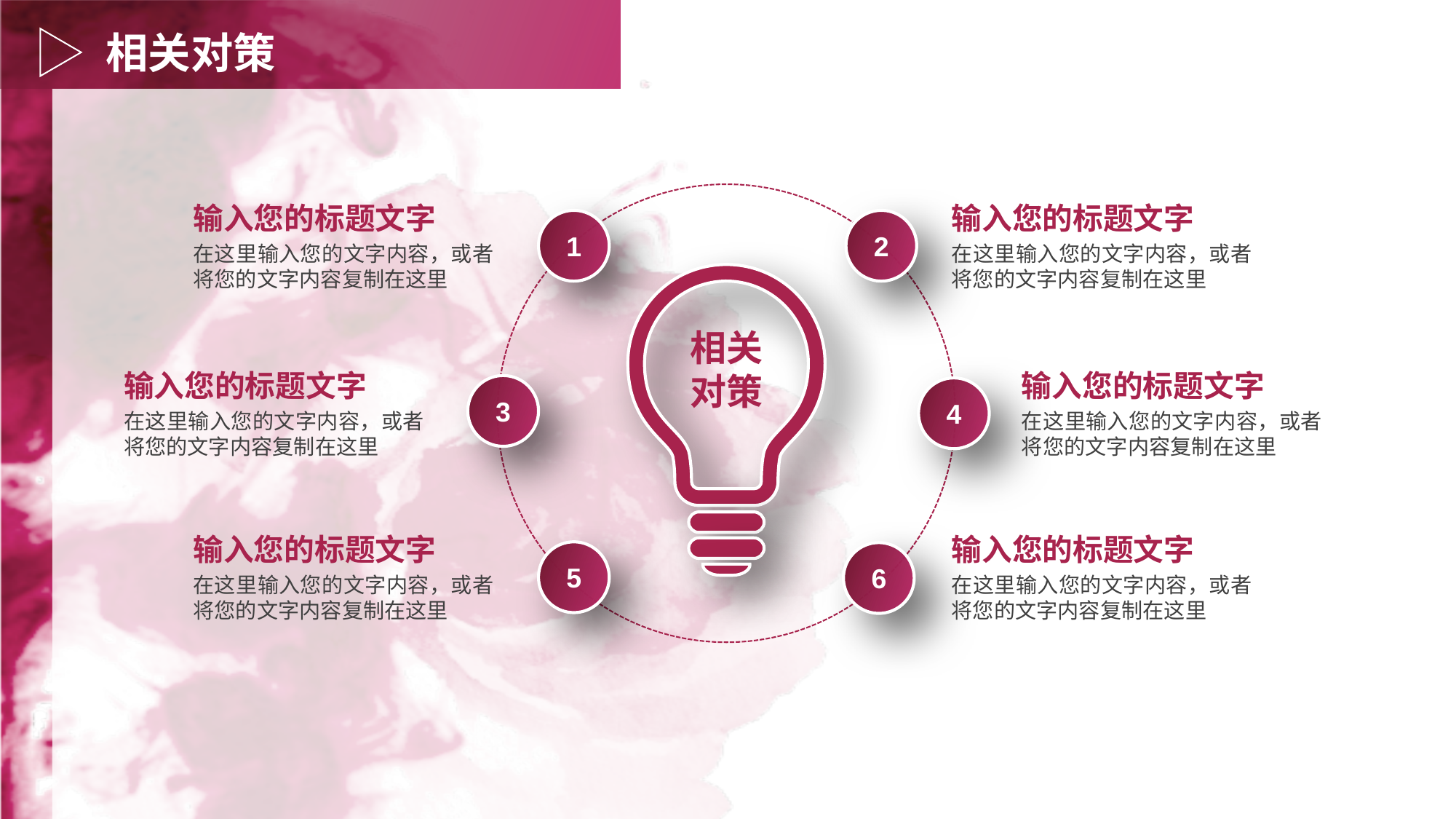

相关对策

输入您的标题文字
输入您的标题文字
1
2
在这里输入您的文字内容，或者将您的文字内容复制在这里
在这里输入您的文字内容，或者将您的文字内容复制在这里

相关
对策
输入您的标题文字
输入您的标题文字
3
4
在这里输入您的文字内容，或者将您的文字内容复制在这里
在这里输入您的文字内容，或者将您的文字内容复制在这里
输入您的标题文字
输入您的标题文字
5
6
在这里输入您的文字内容，或者将您的文字内容复制在这里
在这里输入您的文字内容，或者将您的文字内容复制在这里